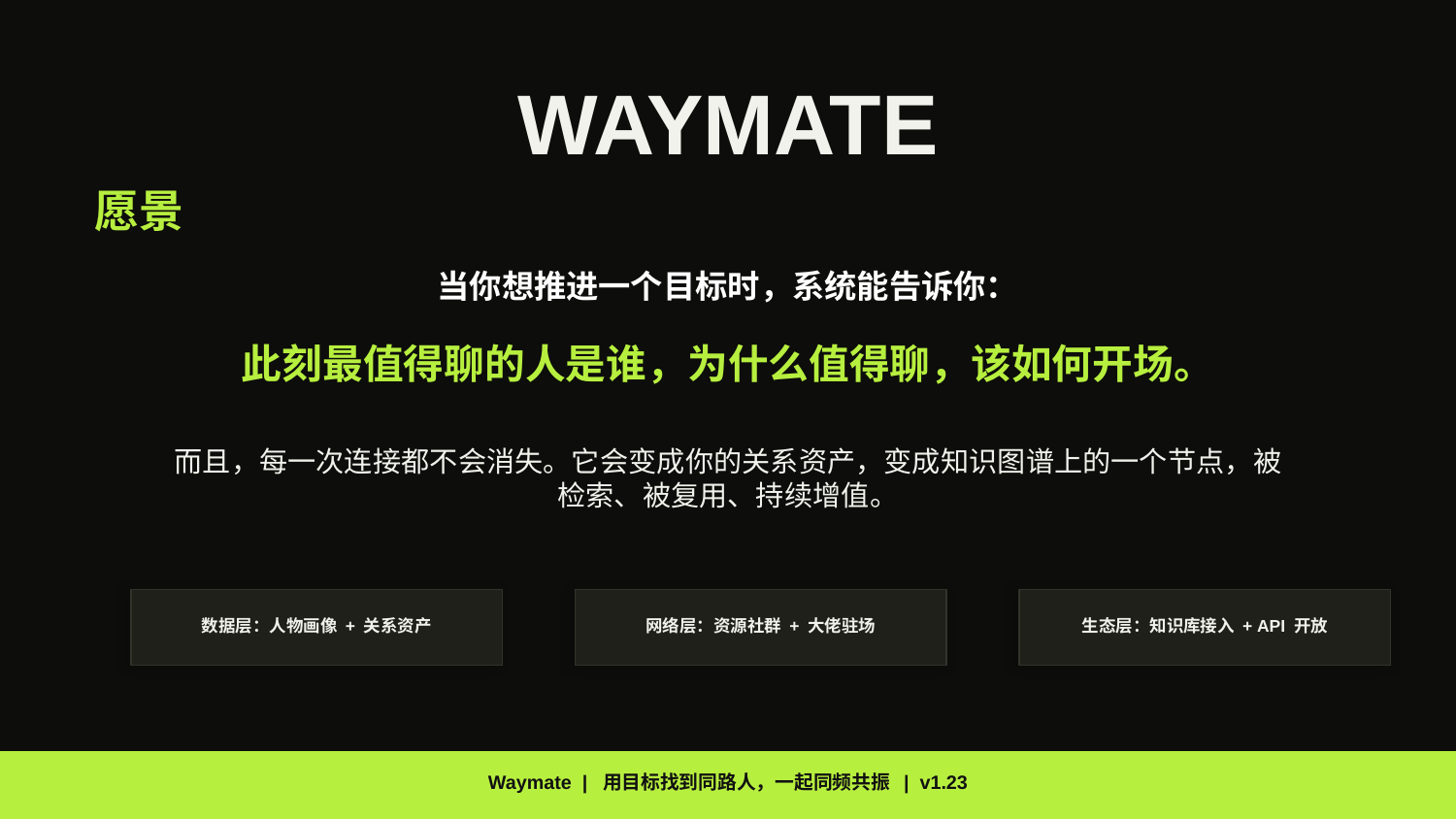

WAYMATE
愿景
当你想推进一个目标时，系统能告诉你：
此刻最值得聊的人是谁，为什么值得聊，该如何开场。
而且，每一次连接都不会消失。它会变成你的关系资产，变成知识图谱上的一个节点，被检索、被复用、持续增值。

数据层：人物画像 + 关系资产
网络层：资源社群 + 大佬驻场
生态层：知识库接入 + API 开放

Waymate  |  用目标找到同路人，一起同频共振  |  v1.23